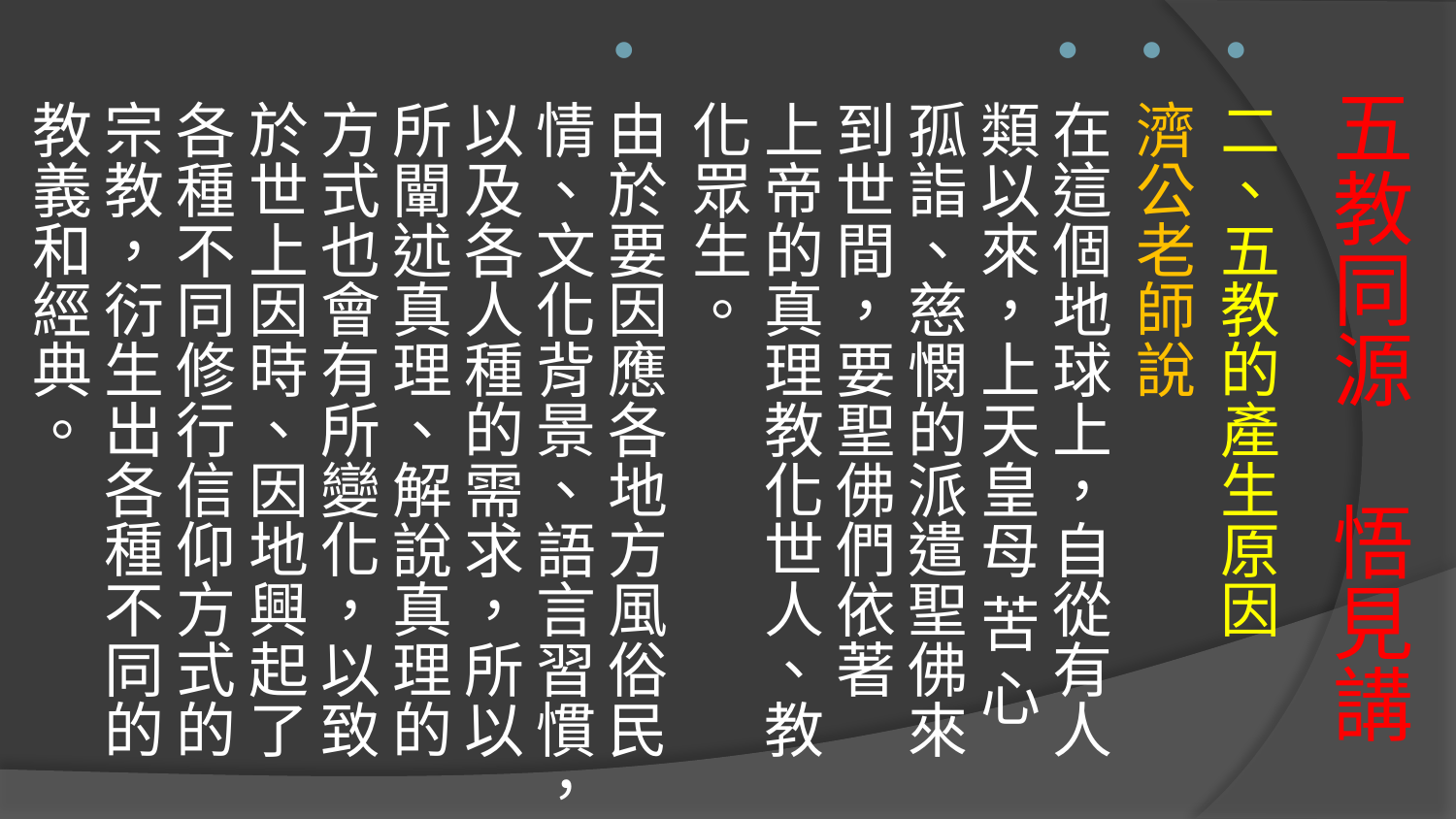

二、五教的產生原因
濟公老師說
在這個地球上，自從有人類以來，上天皇母 苦 心孤詣、慈憫的派遣聖佛來到世間，要聖佛們依著　上帝的真理教化世人、教化眾生。
由於要因應各地方風俗民情、文化背景、語言習慣，以及各人種的需求，所以 所闡述真理、解說真理的方式也會有所變化，以致於世上因時、因地興起了各種不同修行信仰方式的宗教，衍生出各種不同的教義和經典。
# 五教同源     悟見講